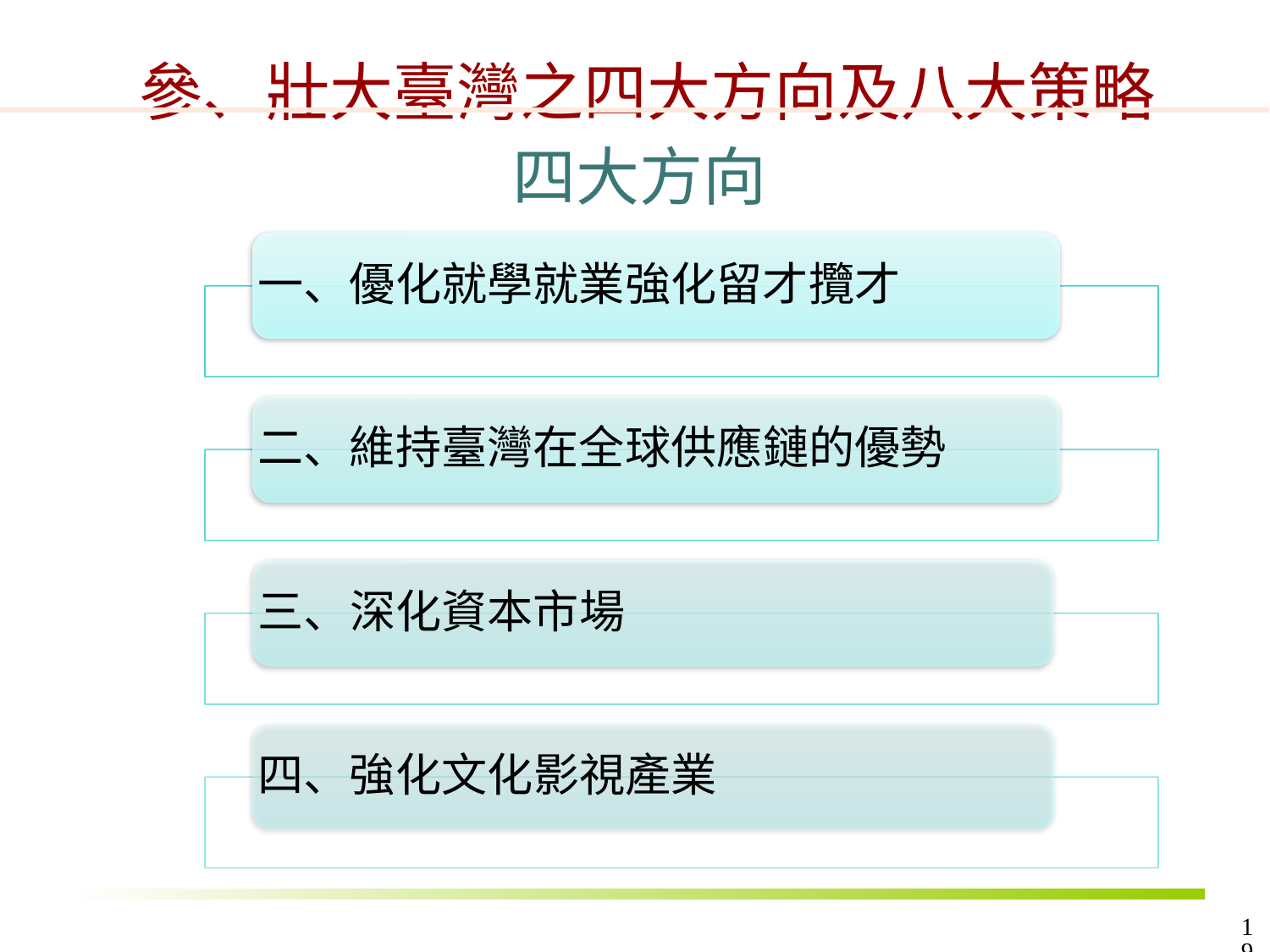

參、壯大臺灣之四大方向及八大策略

四大方向

一、優化就學就業強化留才攬才

二、維持臺灣在全球供應鏈的優勢

三、深化資本市場

四、強化文化影視產業

19